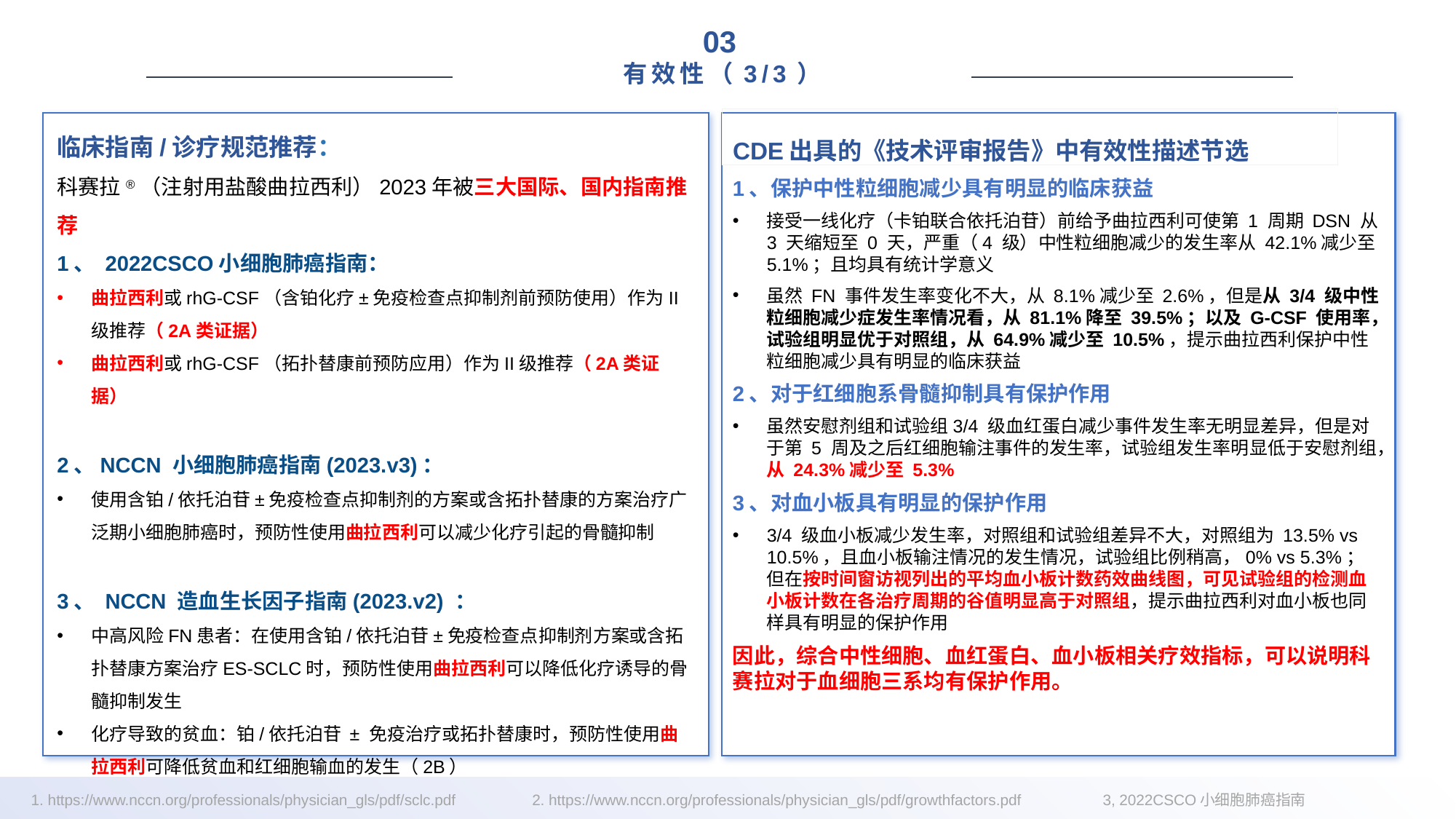

03
有效性（3/3）
| CDE出具的《技术评审报告》中有效性描述节选 |
| --- |
临床指南/诊疗规范推荐：
科赛拉®（注射用盐酸曲拉西利）2023年被三大国际、国内指南推荐
1、 2022CSCO小细胞肺癌指南：
曲拉西利或rhG-CSF（含铂化疗±免疫检查点抑制剂前预防使用）作为II级推荐（2A类证据）
曲拉西利或rhG-CSF（拓扑替康前预防应用）作为II级推荐（2A类证据）

2、NCCN 小细胞肺癌指南(2023.v3)：
使用含铂/依托泊苷±免疫检查点抑制剂的方案或含拓扑替康的方案治疗广泛期小细胞肺癌时，预防性使用曲拉西利可以减少化疗引起的骨髓抑制

3、 NCCN 造血生长因子指南(2023.v2) ：
中高风险FN患者：在使用含铂/依托泊苷±免疫检查点抑制剂方案或含拓扑替康方案治疗ES-SCLC时，预防性使用曲拉西利可以降低化疗诱导的骨髓抑制发生
化疗导致的贫血：铂/依托泊苷 ± 免疫治疗或拓扑替康时，预防性使用曲拉西利可降低贫血和红细胞输血的发生（2B）

1、保护中性粒细胞减少具有明显的临床获益
接受一线化疗（卡铂联合依托泊苷）前给予曲拉西利可使第 1 周期 DSN 从 3 天缩短至 0 天，严重（4 级）中性粒细胞减少的发生率从 42.1%减少至 5.1%；且均具有统计学意义
虽然 FN 事件发生率变化不大，从 8.1%减少至 2.6%，但是从 3/4 级中性粒细胞减少症发生率情况看，从 81.1%降至 39.5%；以及 G-CSF 使用率，试验组明显优于对照组，从 64.9%减少至 10.5%，提示曲拉西利保护中性粒细胞减少具有明显的临床获益
2、对于红细胞系骨髓抑制具有保护作用
虽然安慰剂组和试验组3/4 级血红蛋白减少事件发生率无明显差异，但是对于第 5 周及之后红细胞输注事件的发生率，试验组发生率明显低于安慰剂组，从 24.3%减少至 5.3%
3、对血小板具有明显的保护作用
3/4 级血小板减少发生率，对照组和试验组差异不大，对照组为 13.5% vs 10.5%，且血小板输注情况的发生情况，试验组比例稍高，0% vs 5.3%； 但在按时间窗访视列出的平均血小板计数药效曲线图，可见试验组的检测血小板计数在各治疗周期的谷值明显高于对照组，提示曲拉西利对血小板也同样具有明显的保护作用
因此，综合中性细胞、血红蛋白、血小板相关疗效指标，可以说明科赛拉对于血细胞三系均有保护作用。
3, 2022CSCO小细胞肺癌指南
1. https://www.nccn.org/professionals/physician_gls/pdf/sclc.pdf
2. https://www.nccn.org/professionals/physician_gls/pdf/growthfactors.pdf